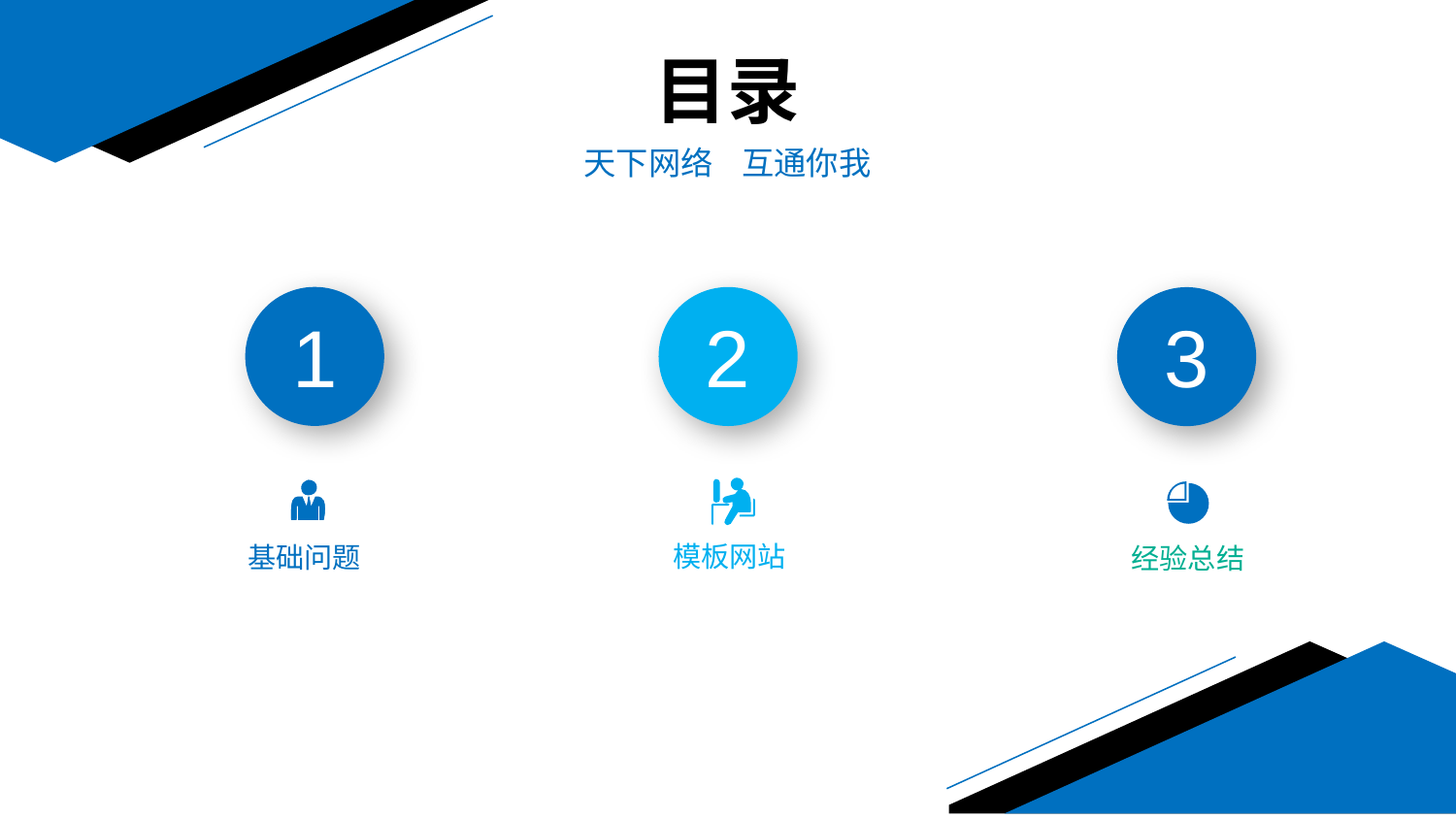

目录
目  录
天下网络    互通你我

1

2

3

模板网站

基础问题

经验总结